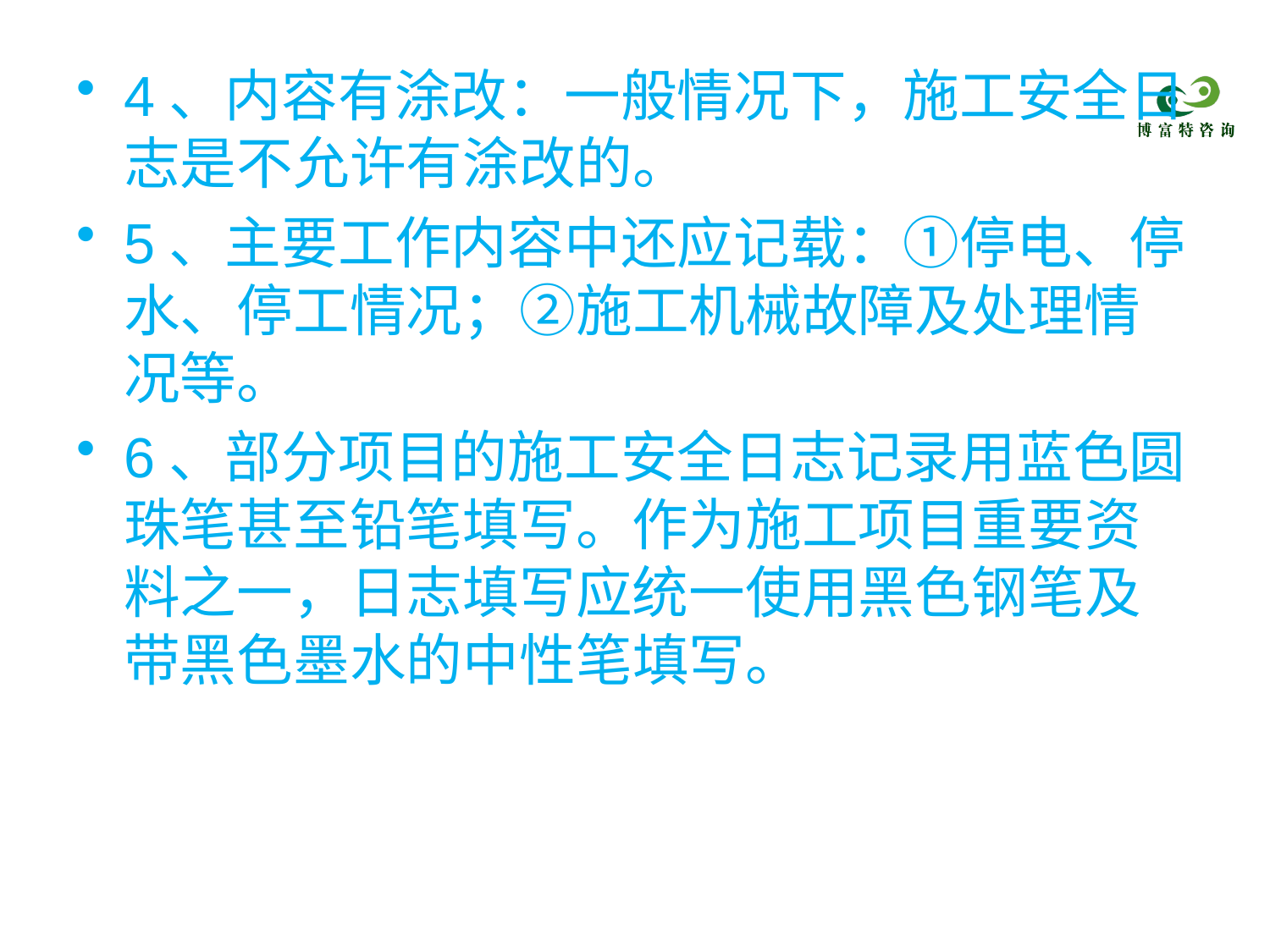

4、内容有涂改：一般情况下，施工安全日志是不允许有涂改的。
5、主要工作内容中还应记载：①停电、停水、停工情况；②施工机械故障及处理情况等。
6、部分项目的施工安全日志记录用蓝色圆珠笔甚至铅笔填写。作为施工项目重要资料之一，日志填写应统一使用黑色钢笔及带黑色墨水的中性笔填写。